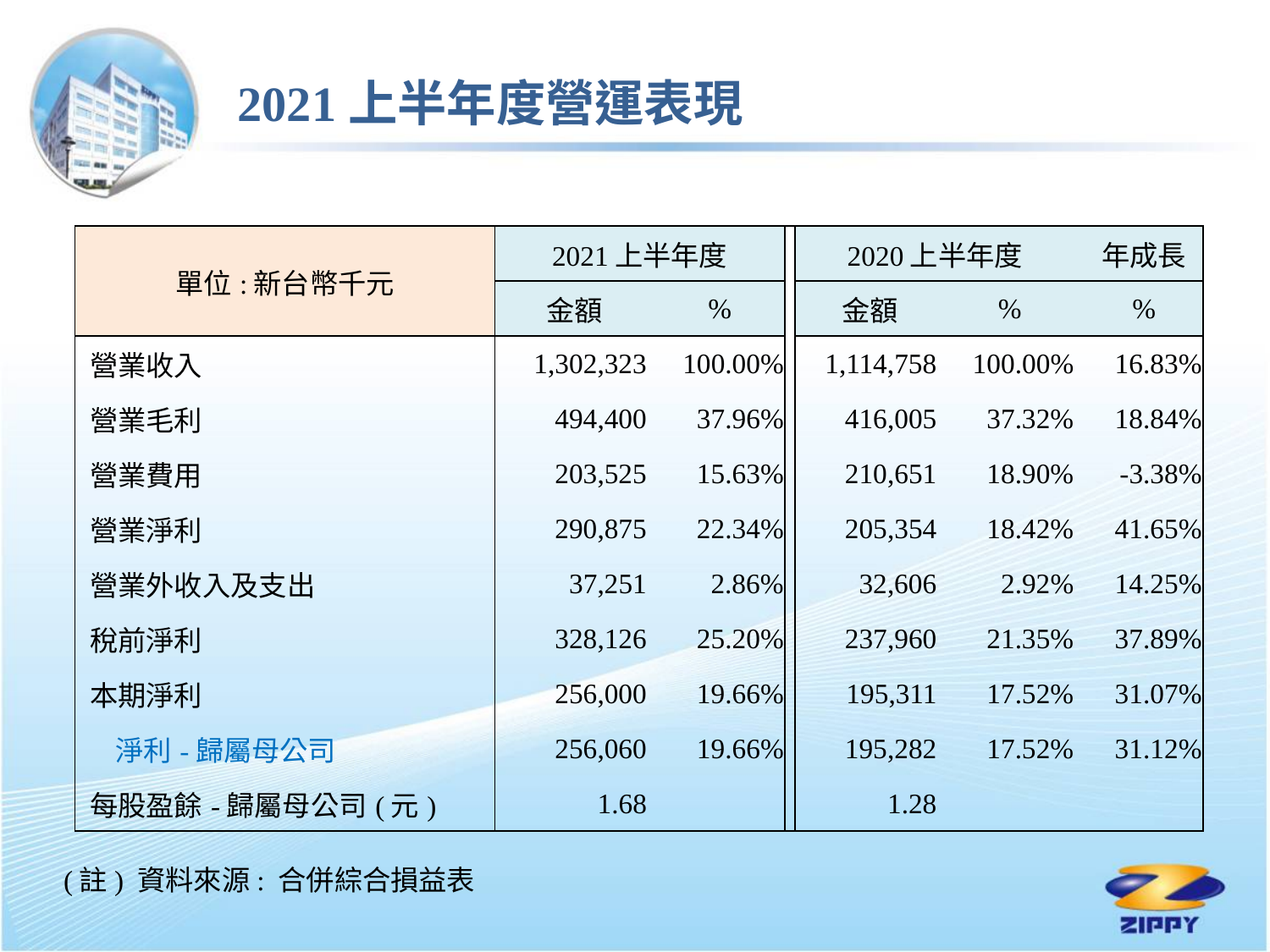

2021上半年度營運表現
| 單位:新台幣千元 | 2021上半年度 |  |  | 2020上半年度 |  |  | 年成長 |
| --- | --- | --- | --- | --- | --- | --- | --- |
|  | 金額 | % |  | 金額 | % |  | % |
| 營業收入 | 1,302,323 | 100.00% |  | 1,114,758 | 100.00% |  | 16.83% |
| 營業毛利 | 494,400 | 37.96% |  | 416,005 | 37.32% |  | 18.84% |
| 營業費用 | 203,525 | 15.63% |  | 210,651 | 18.90% |  | -3.38% |
| 營業淨利 | 290,875 | 22.34% |  | 205,354 | 18.42% |  | 41.65% |
| 營業外收入及支出 | 37,251 | 2.86% |  | 32,606 | 2.92% |  | 14.25% |
| 稅前淨利 | 328,126 | 25.20% |  | 237,960 | 21.35% |  | 37.89% |
| 本期淨利 | 256,000 | 19.66% |  | 195,311 | 17.52% |  | 31.07% |
| 淨利-歸屬母公司 | 256,060 | 19.66% |  | 195,282 | 17.52% |  | 31.12% |
| 每股盈餘-歸屬母公司(元) | 1.68 |  |  | 1.28 |  |  |  |
(註) 資料來源: 合併綜合損益表